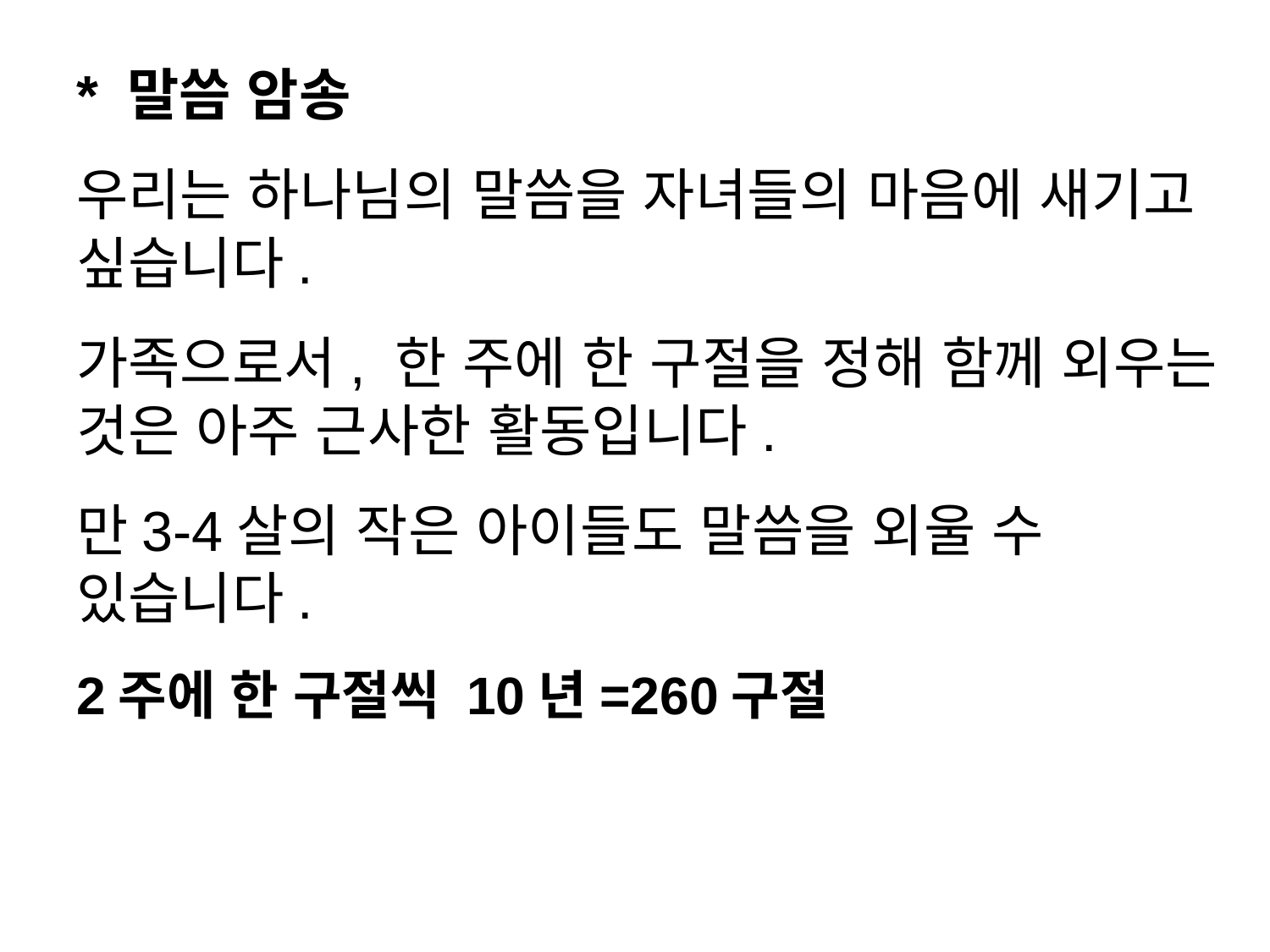

* 말씀 암송
우리는 하나님의 말씀을 자녀들의 마음에 새기고 싶습니다.
가족으로서, 한 주에 한 구절을 정해 함께 외우는 것은 아주 근사한 활동입니다.
만3-4살의 작은 아이들도 말씀을 외울 수 있습니다.
2주에 한 구절씩 10년=260구절